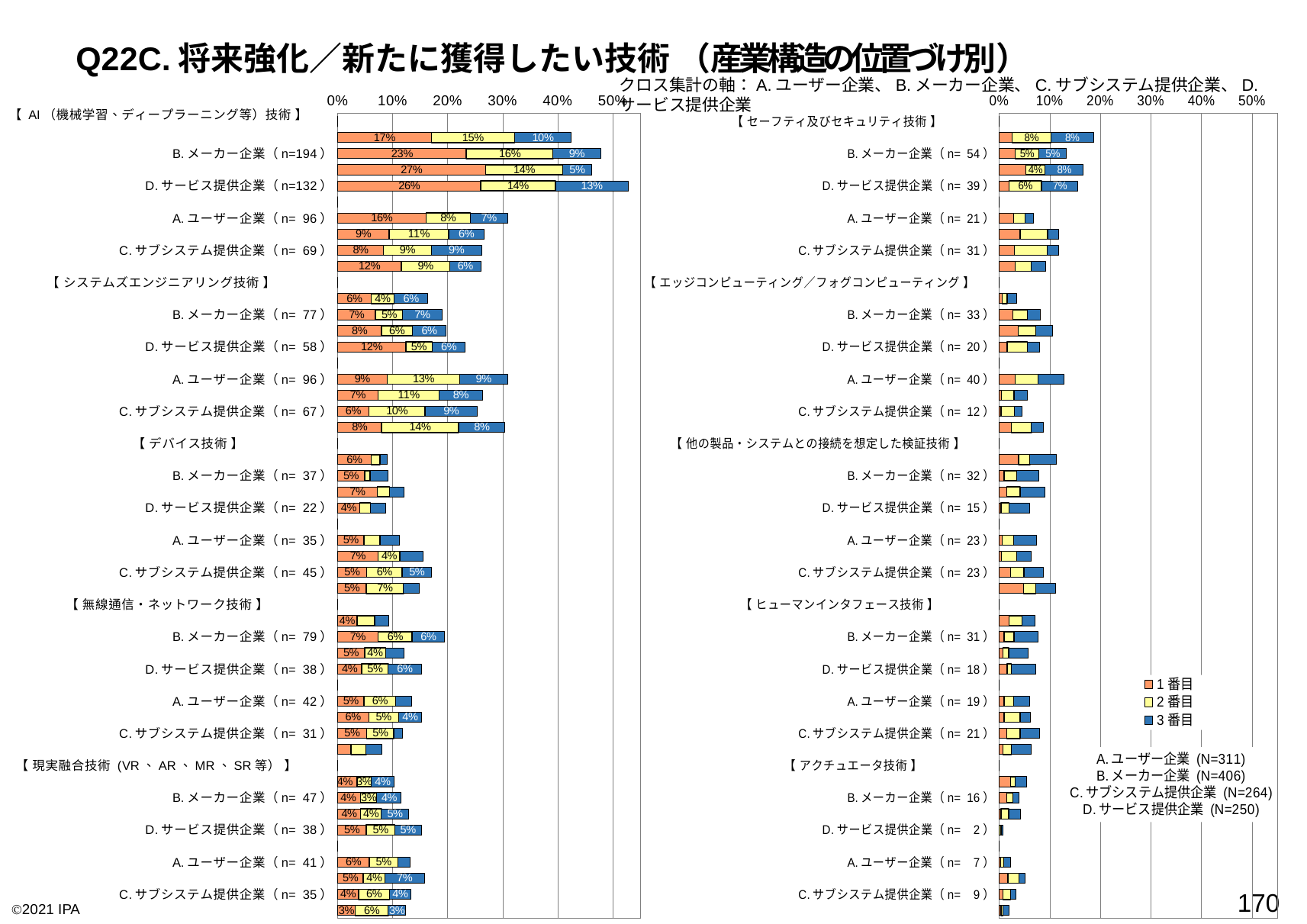

Q22C.将来強化／新たに獲得したい技術 （産業構造の位置づけ別）
クロス集計の軸：A.ユーザー企業、B.メーカー企業、C.サブシステム提供企業、D.サービス提供企業

### Chart

| Category | 1番目 | 2番目 | 3番目 |
|---|---|---|---|
| 【 AI（機械学習、ディープラーニング等）技術 】           | 0.0 | 0.0 | 0.0 |
| A.ユーザー企業（n=132） | 0.17041800643086816 | 0.15112540192926044 | 0.10289389067524116 |
| B.メーカー企業（n=194） | 0.23399014778325122 | 0.15763546798029557 | 0.08620689655172414 |
| C.サブシステム提供企業（n=122） | 0.2689393939393939 | 0.14015151515151514 | 0.05303030303030303 |
| D.サービス提供企業（n=132） | 0.26 | 0.136 | 0.132 |
| 【 IoTシステム構築技術 】                     | 0.0 | 0.0 | 0.0 |
| A.ユーザー企業（n=  96） | 0.1607717041800643 | 0.08038585209003216 | 0.06752411575562701 |
| B.メーカー企業（n=108） | 0.09359605911330049 | 0.10837438423645321 | 0.06403940886699508 |
| C.サブシステム提供企業（n=  69） | 0.08333333333333333 | 0.08712121212121213 | 0.09090909090909091 |
| D.サービス提供企業（n=  65） | 0.116 | 0.088 | 0.056 |
| 【 システムズエンジニアリング技術 】                 | 0.0 | 0.0 | 0.0 |
| A.ユーザー企業（n=  51） | 0.06109324758842444 | 0.04180064308681672 | 0.06109324758842444 |
| B.メーカー企業（n=  77） | 0.06896551724137931 | 0.04926108374384237 | 0.07142857142857142 |
| C.サブシステム提供企業（n=  52） | 0.07954545454545454 | 0.056818181818181816 | 0.06060606060606061 |
| D.サービス提供企業（n=  58） | 0.124 | 0.048 | 0.06 |
| 【 ビッグデータの収集・分析・解析技術 】               | 0.0 | 0.0 | 0.0 |
| A.ユーザー企業（n=  96） | 0.09003215434083602 | 0.13183279742765272 | 0.08681672025723473 |
| B.メーカー企業（n=107） | 0.07389162561576355 | 0.11083743842364532 | 0.07881773399014778 |
| C.サブシステム提供企業（n=  67） | 0.056818181818181816 | 0.10227272727272728 | 0.0946969696969697 |
| D.サービス提供企業（n=  76） | 0.08 | 0.14 | 0.084 |
| 【 デバイス技術 】                          | 0.0 | 0.0 | 0.0 |
| A.ユーザー企業（n=  28） | 0.06109324758842444 | 0.01607717041800643 | 0.012861736334405145 |
| B.メーカー企業（n=  37） | 0.04926108374384237 | 0.009852216748768473 | 0.03201970443349754 |
| C.サブシステム提供企業（n=  32） | 0.07196969696969698 | 0.022727272727272728 | 0.026515151515151516 |
| D.サービス提供企業（n=  22） | 0.04 | 0.02 | 0.028 |
| 【 画像・音声認識技術／合成技術 】                  | 0.0 | 0.0 | 0.0 |
| A.ユーザー企業（n=  35） | 0.04823151125401929 | 0.028938906752411574 | 0.03536977491961415 |
| B.メーカー企業（n=  63） | 0.07389162561576355 | 0.03940886699507389 | 0.04187192118226601 |
| C.サブシステム提供企業（n=  45） | 0.05303030303030303 | 0.06439393939393939 | 0.05303030303030303 |
| D.サービス提供企業（n=  37） | 0.052 | 0.068 | 0.028 |
| 【 無線通信・ネットワーク技術 】                   | 0.0 | 0.0 | 0.0 |
| A.ユーザー企業（n=  29） | 0.03536977491961415 | 0.03215434083601286 | 0.02572347266881029 |
| B.メーカー企業（n=  79） | 0.07389162561576355 | 0.06157635467980296 | 0.059113300492610835 |
| C.サブシステム提供企業（n=  32） | 0.04924242424242424 | 0.03787878787878788 | 0.03409090909090909 |
| D.サービス提供企業（n=  38） | 0.044 | 0.048 | 0.06 |
| 【 センサ技術 】                           | 0.0 | 0.0 | 0.0 |
| A.ユーザー企業（n=  42） | 0.04823151125401929 | 0.05787781350482315 | 0.028938906752411574 |
| B.メーカー企業（n=  62） | 0.05665024630541872 | 0.054187192118226604 | 0.04187192118226601 |
| C.サブシステム提供企業（n=  31） | 0.05303030303030303 | 0.04924242424242424 | 0.015151515151515152 |
| D.サービス提供企業（n=  20） | 0.024 | 0.028 | 0.028 |
| 【 現実融合技術 (VR、AR、MR、SR等） 】           | 0.0 | 0.0 | 0.0 |
| A.ユーザー企業（n=  32） | 0.03536977491961415 | 0.02572347266881029 | 0.04180064308681672 |
| B.メーカー企業（n=  47） | 0.04187192118226601 | 0.029556650246305417 | 0.04433497536945813 |
| C.サブシステム提供企業（n=  34） | 0.041666666666666664 | 0.03787878787878788 | 0.04924242424242424 |
| D.サービス提供企業（n=  38） | 0.052 | 0.052 | 0.048 |
| 【 リアルタイム制御技術（ロボット技術） 】              | 0.0 | 0.0 | 0.0 |
| A.ユーザー企業（n=  41） | 0.05787781350482315 | 0.05144694533762058 | 0.022508038585209004 |
| B.メーカー企業（n=  64） | 0.046798029556650245 | 0.03940886699507389 | 0.07142857142857142 |
| C.サブシステム提供企業（n=  35） | 0.03787878787878788 | 0.056818181818181816 | 0.03787878787878788 |
| D.サービス提供企業（n=  31） | 0.032 | 0.06 | 0.032 |

### Chart:

| Category | 1番目 | 2番目 | 3番目 |
|---|---|---|---|
| 【 セーフティ及びセキュリティ技術 】                 | 0.0 | 0.0 | 0.0 |
| A.ユーザー企業（n=  58） | 0.02572347266881029 | 0.07717041800643087 | 0.08360128617363344 |
| B.メーカー企業（n=  54） | 0.03201970443349754 | 0.046798029556650245 | 0.054187192118226604 |
| C.サブシステム提供企業（n=  44） | 0.05303030303030303 | 0.03787878787878788 | 0.07575757575757576 |
| D.サービス提供企業（n=  39） | 0.02 | 0.064 | 0.072 |
| 【 モデリング技術（制御、システム、ユーザ、データ等） 】       | 0.0 | 0.0 | 0.0 |
| A.ユーザー企業（n=  21） | 0.028938906752411574 | 0.022508038585209004 | 0.01607717041800643 |
| B.メーカー企業（n=  48） | 0.04187192118226601 | 0.054187192118226604 | 0.022167487684729065 |
| C.サブシステム提供企業（n=  31） | 0.030303030303030304 | 0.06439393939393939 | 0.022727272727272728 |
| D.サービス提供企業（n=  23） | 0.032 | 0.032 | 0.028 |
| 【 エッジコンピューティング／フォグコンピューティング 】       | 0.0 | 0.0 | 0.0 |
| A.ユーザー企業（n=  11） | 0.006430868167202572 | 0.00964630225080386 | 0.01929260450160772 |
| B.メーカー企業（n=  33） | 0.027093596059113302 | 0.029556650246305417 | 0.024630541871921183 |
| C.サブシステム提供企業（n=  28） | 0.03787878787878788 | 0.03409090909090909 | 0.03409090909090909 |
| D.サービス提供企業（n=  20） | 0.016 | 0.04 | 0.024 |
| 【 サーバ／ストレージ技術（管理・運用を含む） 】           | 0.0 | 0.0 | 0.0 |
| A.ユーザー企業（n=  40） | 0.03215434083601286 | 0.04501607717041801 | 0.05144694533762058 |
| B.メーカー企業（n=  23） | 0.0049261083743842365 | 0.024630541871921183 | 0.027093596059113302 |
| C.サブシステム提供企業（n=  12） | 0.003787878787878788 | 0.026515151515151516 | 0.015151515151515152 |
| D.サービス提供企業（n=  22） | 0.024 | 0.04 | 0.024 |
| 【 他の製品・システムとの接続を想定した検証技術 】          | 0.0 | 0.0 | 0.0 |
| A.ユーザー企業（n=  35） | 0.03858520900321544 | 0.022508038585209004 | 0.05144694533762058 |
| B.メーカー企業（n=  32） | 0.009852216748768473 | 0.024630541871921183 | 0.04433497536945813 |
| C.サブシステム提供企業（n=  24） | 0.015151515151515152 | 0.026515151515151516 | 0.04924242424242424 |
| D.サービス提供企業（n=  15） | 0.004 | 0.016 | 0.04 |
| 【 アジャイル開発技術 】                       | 0.0 | 0.0 | 0.0 |
| A.ユーザー企業（n=  23） | 0.006430868167202572 | 0.022508038585209004 | 0.04501607717041801 |
| B.メーカー企業（n=  26） | 0.0049261083743842365 | 0.029556650246305417 | 0.029556650246305417 |
| C.サブシステム提供企業（n=  23） | 0.022727272727272728 | 0.026515151515151516 | 0.03787878787878788 |
| D.サービス提供企業（n=  28） | 0.048 | 0.024 | 0.04 |
| 【 ヒューマンインタフェース技術 】                  | 0.0 | 0.0 | 0.0 |
| A.ユーザー企業（n=  22） | 0.01929260450160772 | 0.02572347266881029 | 0.02572347266881029 |
| B.メーカー企業（n=  31） | 0.009852216748768473 | 0.019704433497536946 | 0.046798029556650245 |
| C.サブシステム提供企業（n=  15） | 0.007575757575757576 | 0.011363636363636364 | 0.03787878787878788 |
| D.サービス提供企業（n=  18） | 0.016 | 0.008 | 0.048 |
| 【 ブロックチェーン技術 】                      | 0.0 | 0.0 | 0.0 |
| A.ユーザー企業（n=  19） | 0.00964630225080386 | 0.01929260450160772 | 0.03215434083601286 |
| B.メーカー企業（n=  25） | 0.009852216748768473 | 0.03201970443349754 | 0.019704433497536946 |
| C.サブシステム提供企業（n=  21） | 0.015151515151515152 | 0.026515151515151516 | 0.03787878787878788 |
| D.サービス提供企業（n=  16） | 0.008 | 0.016 | 0.04 |
| 【 アクチュエータ技術 】                       | 0.0 | 0.0 | 0.0 |
| A.ユーザー企業（n=  17） | 0.022508038585209004 | 0.00964630225080386 | 0.022508038585209004 |
| B.メーカー企業（n=  16） | 0.014778325123152709 | 0.012315270935960592 | 0.012315270935960592 |
| C.サブシステム提供企業（n=  11） | 0.003787878787878788 | 0.015151515151515152 | 0.022727272727272728 |
| D.サービス提供企業（n=    2） | 0.0 | 0.004 | 0.004 |
| 【 低遅延データ処理技術 】                      | 0.0 | 0.0 | 0.0 |
| A.ユーザー企業（n=    7） | 0.003215434083601286 | 0.006430868167202572 | 0.012861736334405145 |
| B.メーカー企業（n=  21） | 0.017241379310344827 | 0.022167487684729065 | 0.012315270935960592 |
| C.サブシステム提供企業（n=    9） | 0.007575757575757576 | 0.015151515151515152 | 0.011363636363636364 |
| D.サービス提供企業（n=    5） | 0.004 | 0.004 | 0.012 |